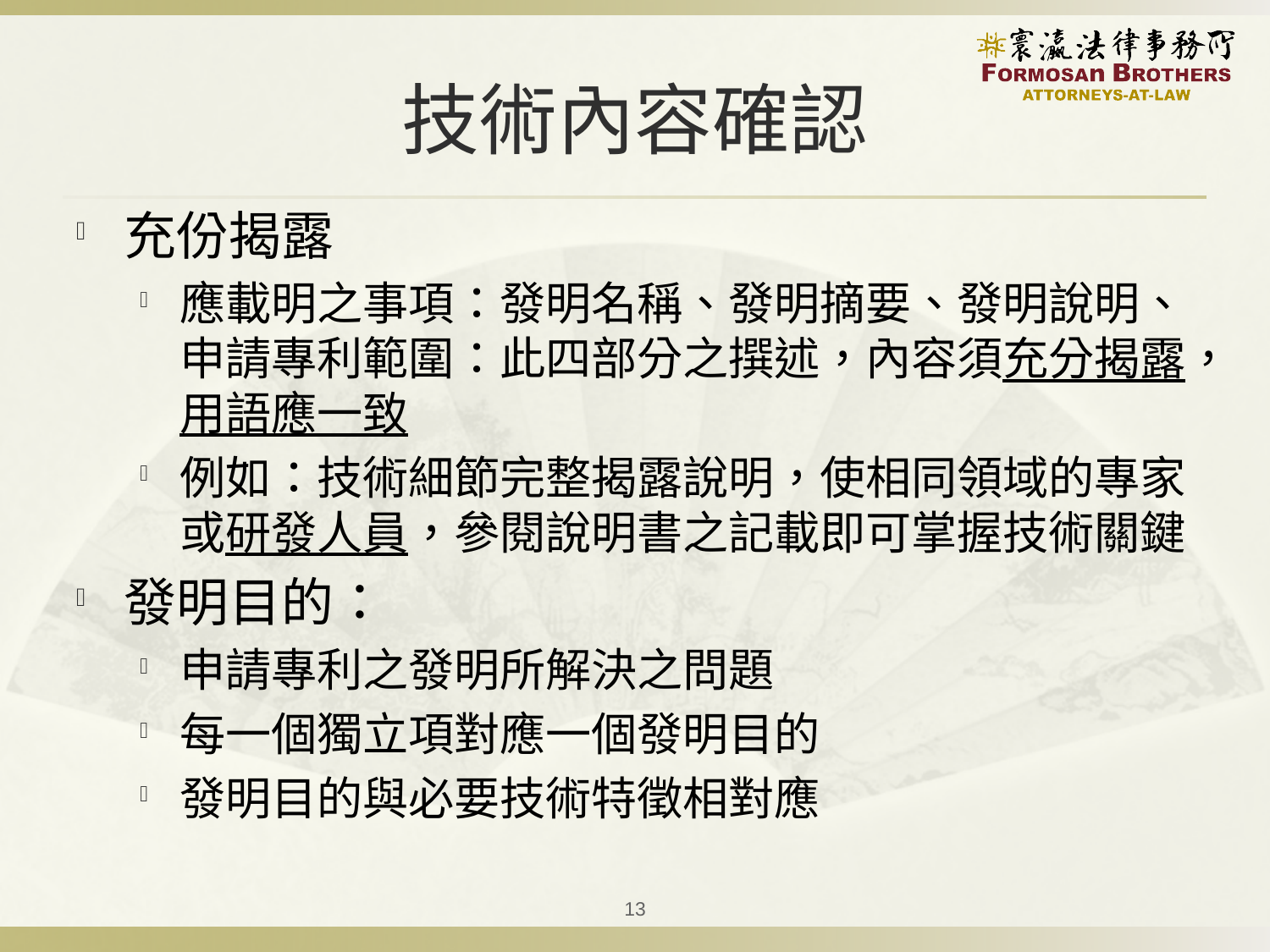

# 技術內容確認
充份揭露
應載明之事項：發明名稱、發明摘要、發明說明、申請專利範圍：此四部分之撰述，內容須充分揭露，用語應一致
例如：技術細節完整揭露說明，使相同領域的專家或研發人員，參閱說明書之記載即可掌握技術關鍵
發明目的：
申請專利之發明所解決之問題
每一個獨立項對應一個發明目的
發明目的與必要技術特徵相對應

13